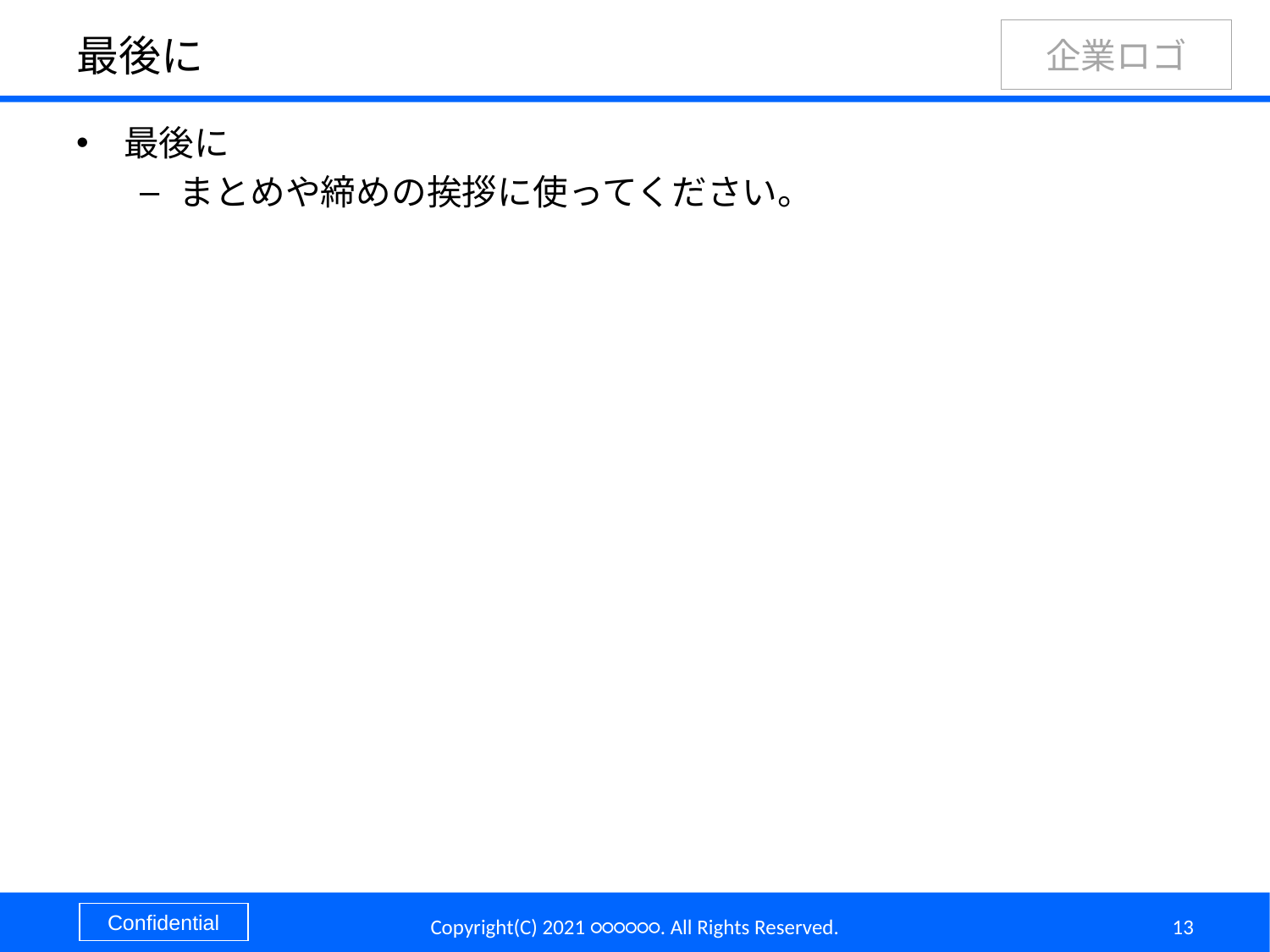

# 最後に
最後に
まとめや締めの挨拶に使ってください。

Copyright(C) 2021 ○○○○○○. All Rights Reserved.
13